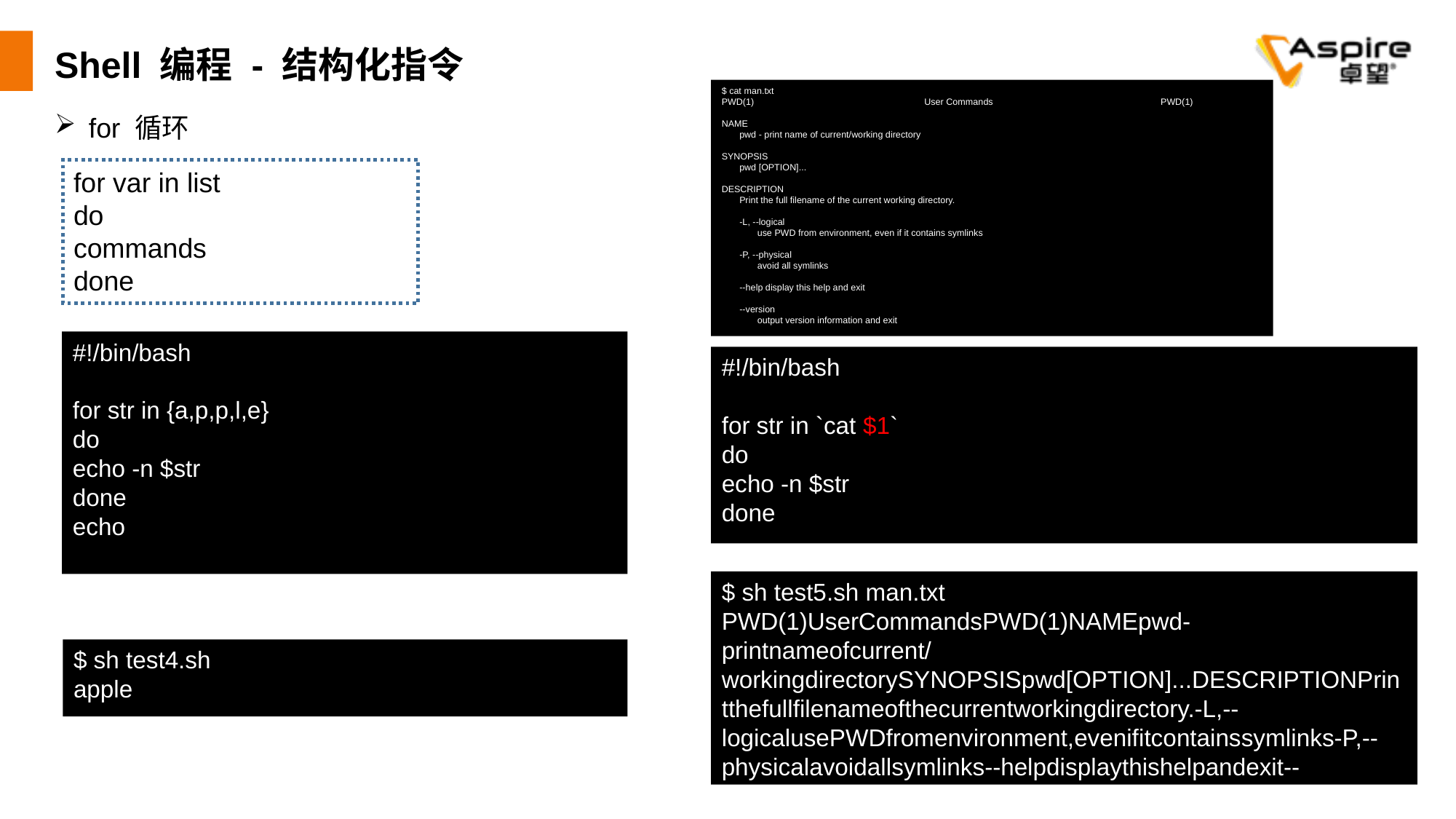

# Shell 编程 - 结构化指令
$ cat man.txt
PWD(1)                                                                   User Commands                                                                  PWD(1)

NAME
       pwd - print name of current/working directory

SYNOPSIS
       pwd [OPTION]...

DESCRIPTION
       Print the full filename of the current working directory.

       -L, --logical
              use PWD from environment, even if it contains symlinks

       -P, --physical
              avoid all symlinks

       --help display this help and exit

       --version
              output version information and exit
for 循环
for var in list
do
commands
done
#!/bin/bash

for str in {a,p,p,l,e}
do
echo -n $str
done
echo
#!/bin/bash

for str in `cat $1`
do
echo -n $str
done
$ sh test5.sh man.txt
PWD(1)UserCommandsPWD(1)NAMEpwd-printnameofcurrent/workingdirectorySYNOPSISpwd[OPTION]...DESCRIPTIONPrintthefullfilenameofthecurrentworkingdirectory.-L,--logicalusePWDfromenvironment,evenifitcontainssymlinks-P,--physicalavoidallsymlinks--helpdisplaythishelpandexit--versionoutputversioninformationandexit
$ sh test4.sh
apple